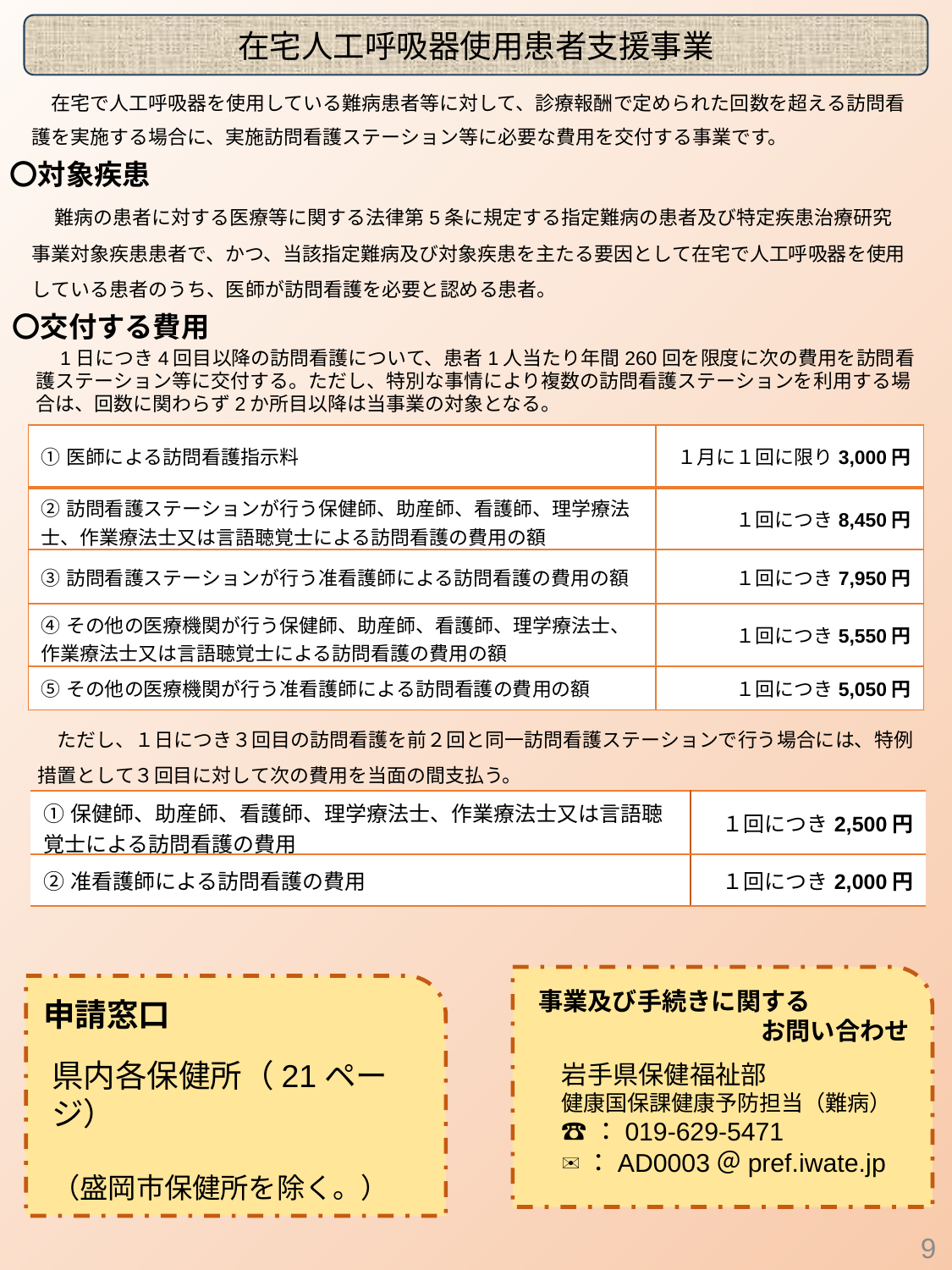

在宅人工呼吸器使用患者支援事業
　在宅で人工呼吸器を使用している難病患者等に対して、診療報酬で定められた回数を超える訪問看護を実施する場合に、実施訪問看護ステーション等に必要な費用を交付する事業です。

〇対象疾患
　難病の患者に対する医療等に関する法律第5条に規定する指定難病の患者及び特定疾患治療研究事業対象疾患患者で、かつ、当該指定難病及び対象疾患を主たる要因として在宅で人工呼吸器を使用している患者のうち、医師が訪問看護を必要と認める患者。
〇交付する費用
　1日につき4回目以降の訪問看護について、患者1人当たり年間260回を限度に次の費用を訪問看護ステーション等に交付する。ただし、特別な事情により複数の訪問看護ステーションを利用する場合は、回数に関わらず2か所目以降は当事業の対象となる。
| ①医師による訪問看護指示料 | １月に１回に限り3,000円 |
| --- | --- |
| ②訪問看護ステーションが行う保健師、助産師、看護師、理学療法士、作業療法士又は言語聴覚士による訪問看護の費用の額 | １回につき8,450円 |
| ③訪問看護ステーションが行う准看護師による訪問看護の費用の額 | １回につき7,950円 |
| ④その他の医療機関が行う保健師、助産師、看護師、理学療法士、作業療法士又は言語聴覚士による訪問看護の費用の額 | １回につき5,550円 |
| ⑤その他の医療機関が行う准看護師による訪問看護の費用の額 | １回につき5,050円 |

　ただし、１日につき３回目の訪問看護を前２回と同一訪問看護ステーションで行う場合には、特例措置として３回目に対して次の費用を当面の間支払う。
| ①保健師、助産師、看護師、理学療法士、作業療法士又は言語聴覚士による訪問看護の費用 | １回につき2,500円 |
| --- | --- |
| ②准看護師による訪問看護の費用 | １回につき2,000円 |

事業及び手続きに関する
　　　　　　　　　お問い合わせ
申請窓口
県内各保健所（21ページ）

（盛岡市保健所を除く。）
岩手県保健福祉部
健康国保課健康予防担当（難病）
☎：019-629-5471
✉：AD0003＠pref.iwate.jp
9